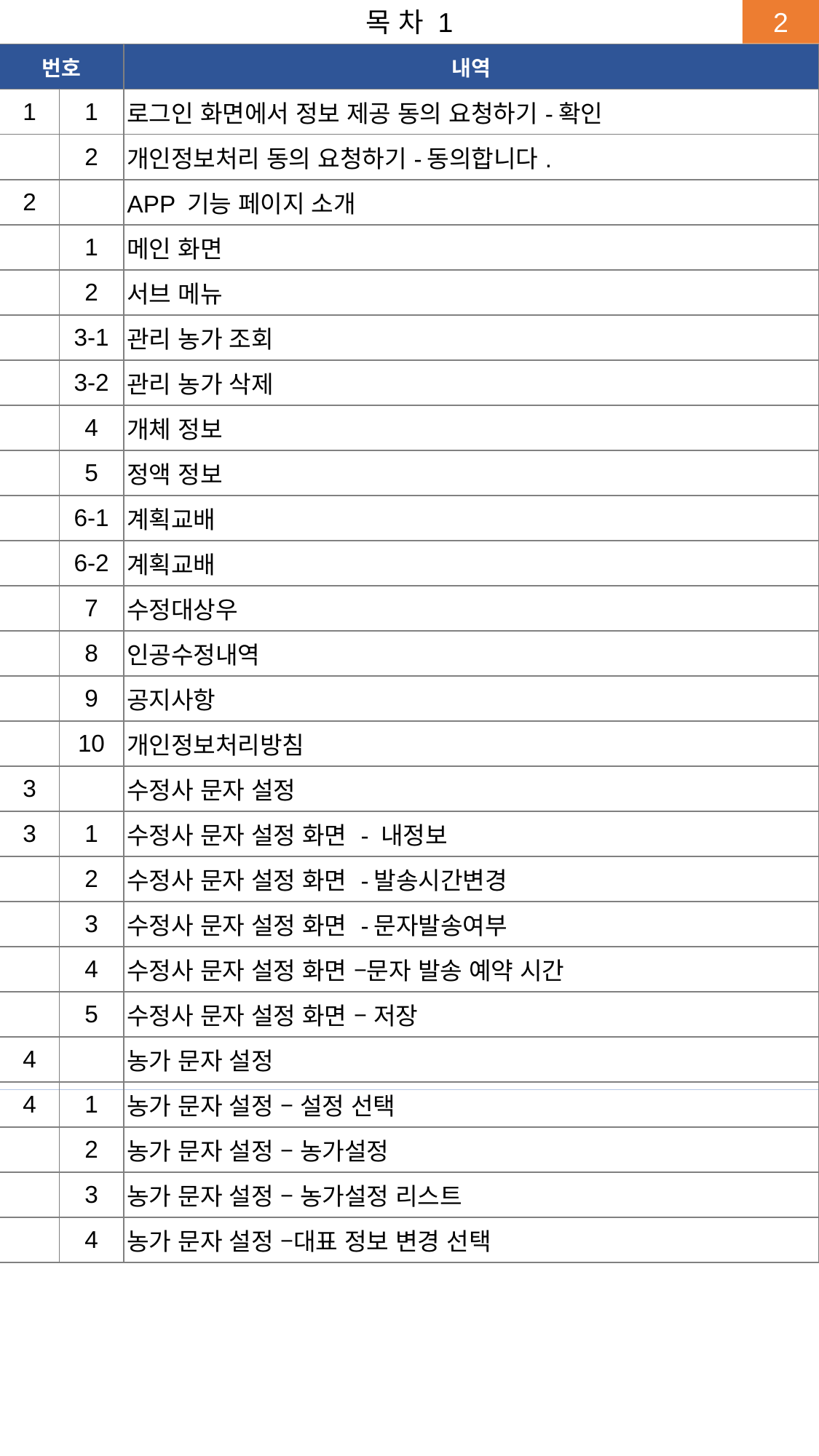

목 차 1
| 번호 |  | 내역 |
| --- | --- | --- |
| 1 | 1 | 로그인 화면에서 정보 제공 동의 요청하기-확인 |
|  | 2 | 개인정보처리 동의 요청하기-동의합니다. |
| 2 |  | APP 기능 페이지 소개 |
|  | 1 | 메인 화면 |
|  | 2 | 서브 메뉴 |
|  | 3-1 | 관리 농가 조회 |
|  | 3-2 | 관리 농가 삭제 |
|  | 4 | 개체 정보 |
|  | 5 | 정액 정보 |
|  | 6-1 | 계획교배 |
|  | 6-2 | 계획교배 |
|  | 7 | 수정대상우 |
|  | 8 | 인공수정내역 |
|  | 9 | 공지사항 |
|  | 10 | 개인정보처리방침 |
| 3 |  | 수정사 문자 설정 |
| 3 | 1 | 수정사 문자 설정 화면 - 내정보 |
|  | 2 | 수정사 문자 설정 화면 -발송시간변경 |
|  | 3 | 수정사 문자 설정 화면 -문자발송여부 |
|  | 4 | 수정사 문자 설정 화면 –문자 발송 예약 시간 |
|  | 5 | 수정사 문자 설정 화면 – 저장 |
| 4 |  | 농가 문자 설정 |
| 4 | 1 | 농가 문자 설정 – 설정 선택 |
|  | 2 | 농가 문자 설정 – 농가설정 |
|  | 3 | 농가 문자 설정 – 농가설정 리스트 |
|  | 4 | 농가 문자 설정 –대표 정보 변경 선택 |